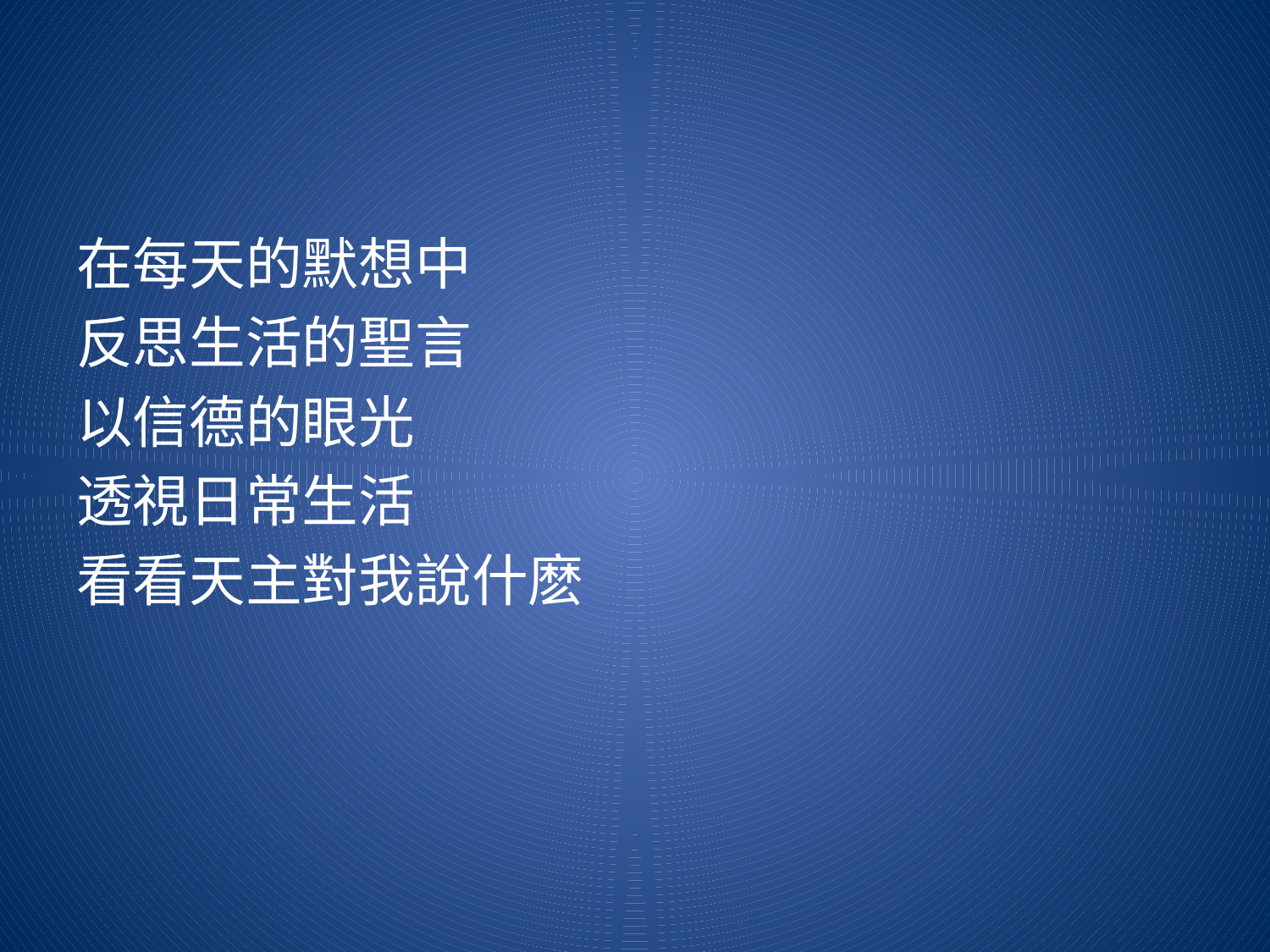

#
在每天的默想中
反思生活的聖言
以信德的眼光
透視日常生活
看看天主對我說什麽